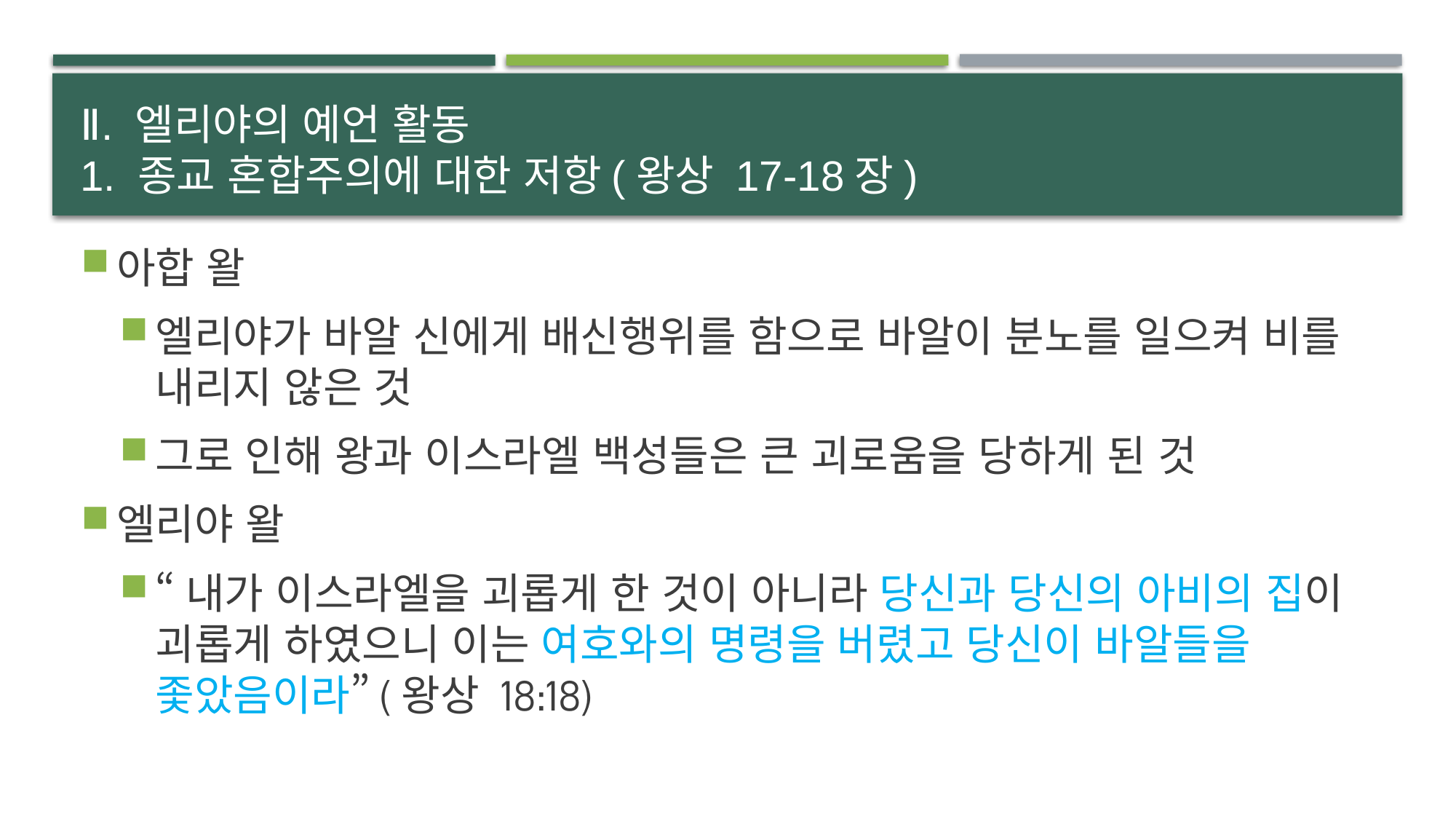

# Ⅱ. 엘리야의 예언 활동 1. 종교 혼합주의에 대한 저항(왕상 17-18장)
아합 왈
엘리야가 바알 신에게 배신행위를 함으로 바알이 분노를 일으켜 비를 내리지 않은 것
그로 인해 왕과 이스라엘 백성들은 큰 괴로움을 당하게 된 것
엘리야 왈
“내가 이스라엘을 괴롭게 한 것이 아니라 당신과 당신의 아비의 집이 괴롭게 하였으니 이는 여호와의 명령을 버렸고 당신이 바알들을 좇았음이라”(왕상 18:18)